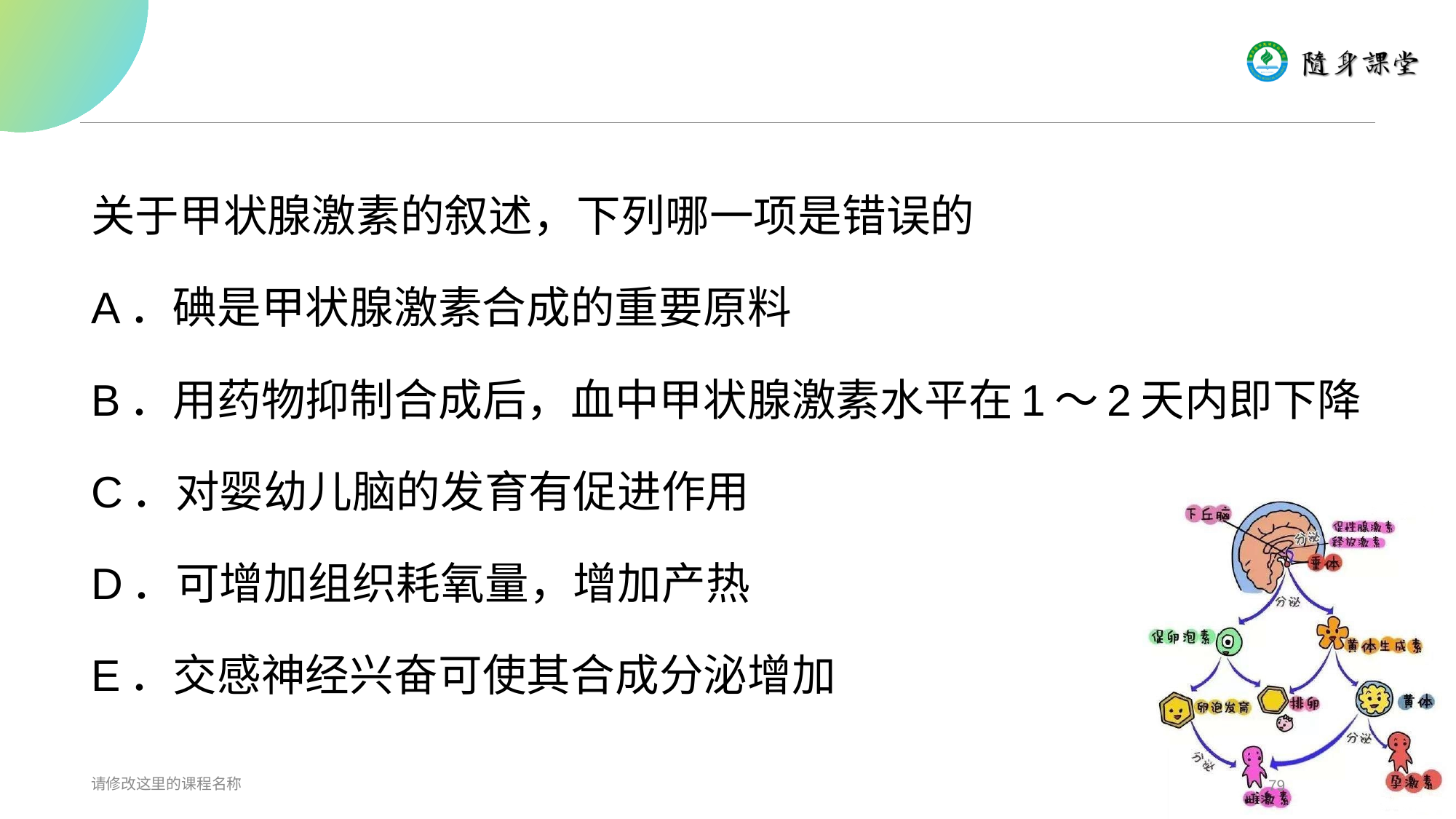

#
关于甲状腺激素的叙述，下列哪一项是错误的
A．碘是甲状腺激素合成的重要原料
B．用药物抑制合成后，血中甲状腺激素水平在1～2天内即下降
C．对婴幼儿脑的发育有促进作用
D．可增加组织耗氧量，增加产热
E．交感神经兴奋可使其合成分泌增加
请修改这里的课程名称
79